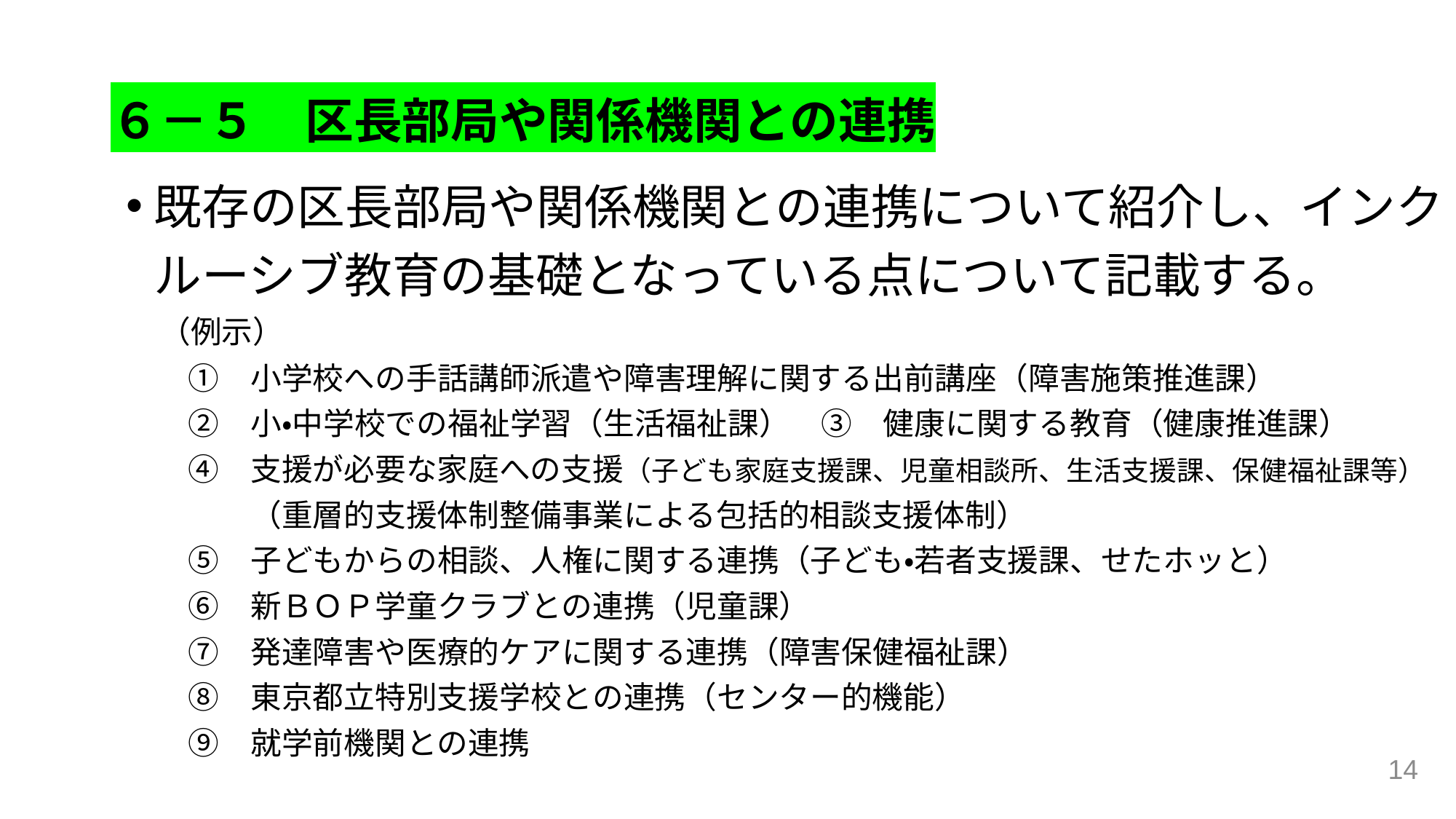

# ６－５　区長部局や関係機関との連携
既存の区長部局や関係機関との連携について紹介し、インクルーシブ教育の基礎となっている点について記載する。
　（例示）
　　①　小学校への手話講師派遣や障害理解に関する出前講座（障害施策推進課）
　　②　小・中学校での福祉学習（生活福祉課）　③　健康に関する教育（健康推進課）
　　④　支援が必要な家庭への支援（子ども家庭支援課、児童相談所、生活支援課、保健福祉課等）
　　　　（重層的支援体制整備事業による包括的相談支援体制）
　　⑤　子どもからの相談、人権に関する連携（子ども・若者支援課、せたホッと）
　　⑥　新ＢＯＰ学童クラブとの連携（児童課）
　　⑦　発達障害や医療的ケアに関する連携（障害保健福祉課）
　　⑧　東京都立特別支援学校との連携（センター的機能）
　　⑨　就学前機関との連携
14